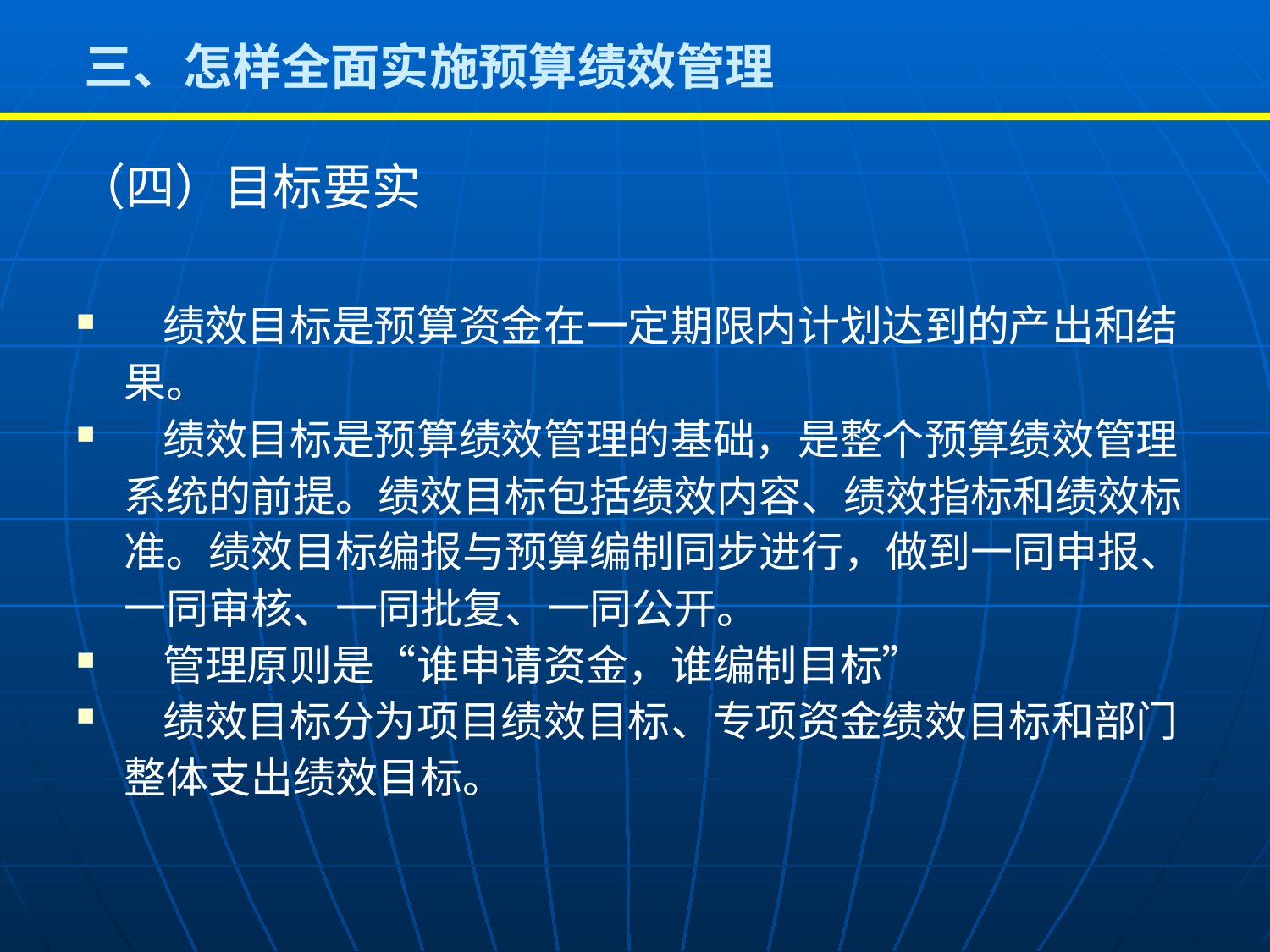

# 三、怎样全面实施预算绩效管理

（四）目标要实

   绩效目标是预算资金在一定期限内计划达到的产出和结果。
   绩效目标是预算绩效管理的基础，是整个预算绩效管理系统的前提。绩效目标包括绩效内容、绩效指标和绩效标准。绩效目标编报与预算编制同步进行，做到一同申报、一同审核、一同批复、一同公开。
   管理原则是“谁申请资金，谁编制目标”
   绩效目标分为项目绩效目标、专项资金绩效目标和部门整体支出绩效目标。